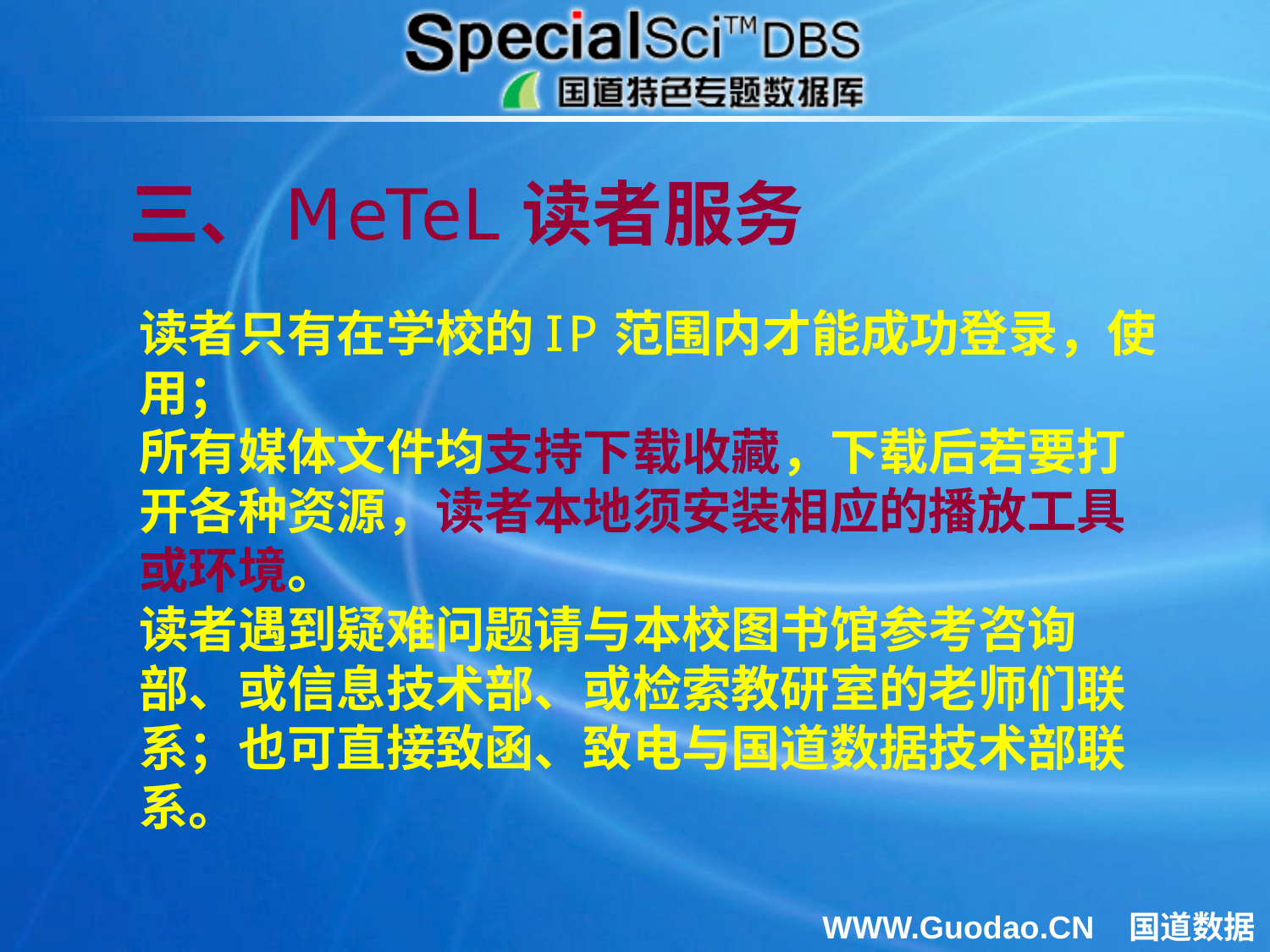

三、MeTeL读者服务
读者只有在学校的IP范围内才能成功登录，使用；
所有媒体文件均支持下载收藏，下载后若要打开各种资源，读者本地须安装相应的播放工具或环境。
读者遇到疑难问题请与本校图书馆参考咨询部、或信息技术部、或检索教研室的老师们联系；也可直接致函、致电与国道数据技术部联系。